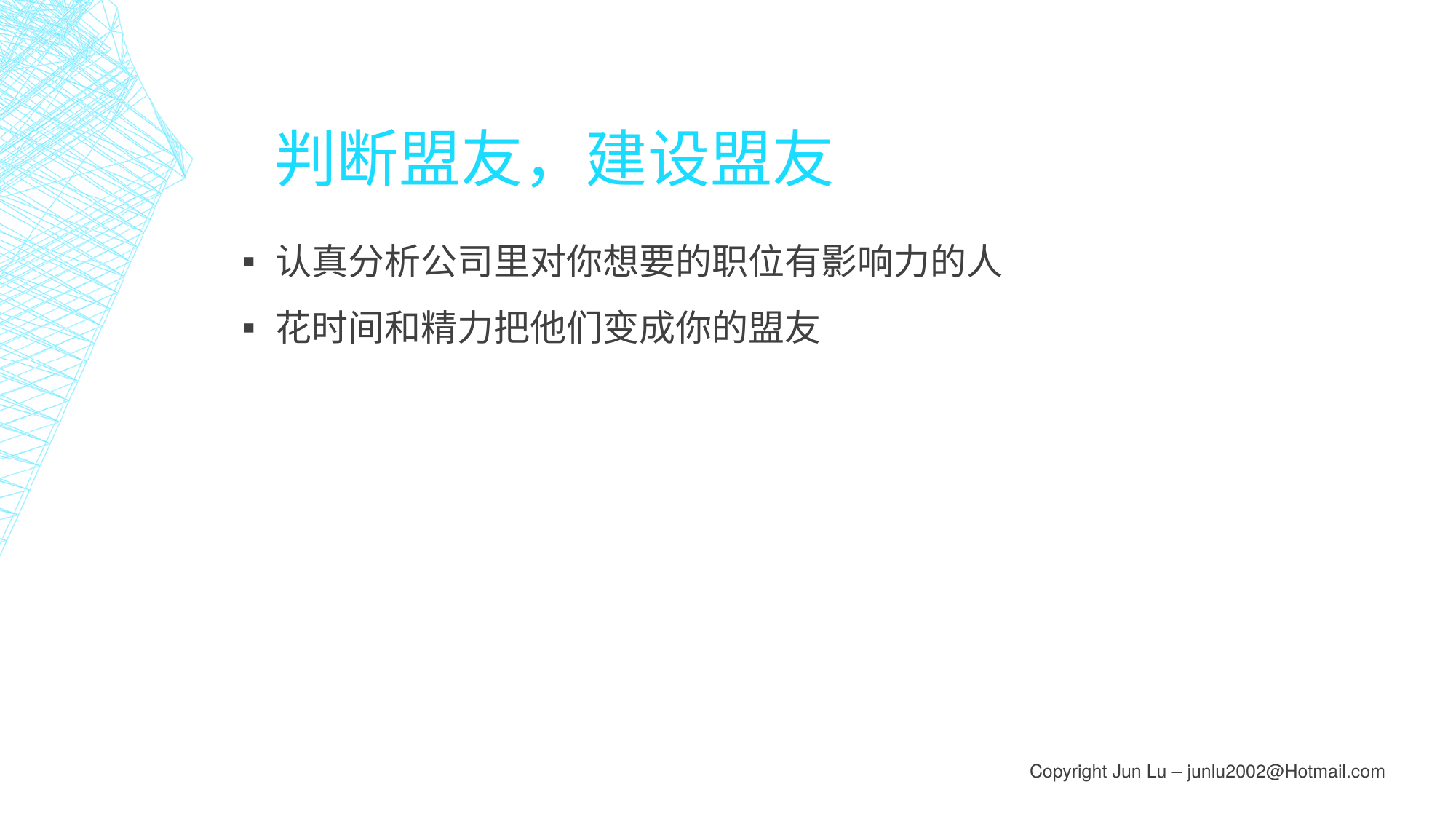

# 判断盟友，建设盟友
认真分析公司里对你想要的职位有影响力的人
花时间和精力把他们变成你的盟友
Copyright Jun Lu – junlu2002@Hotmail.com